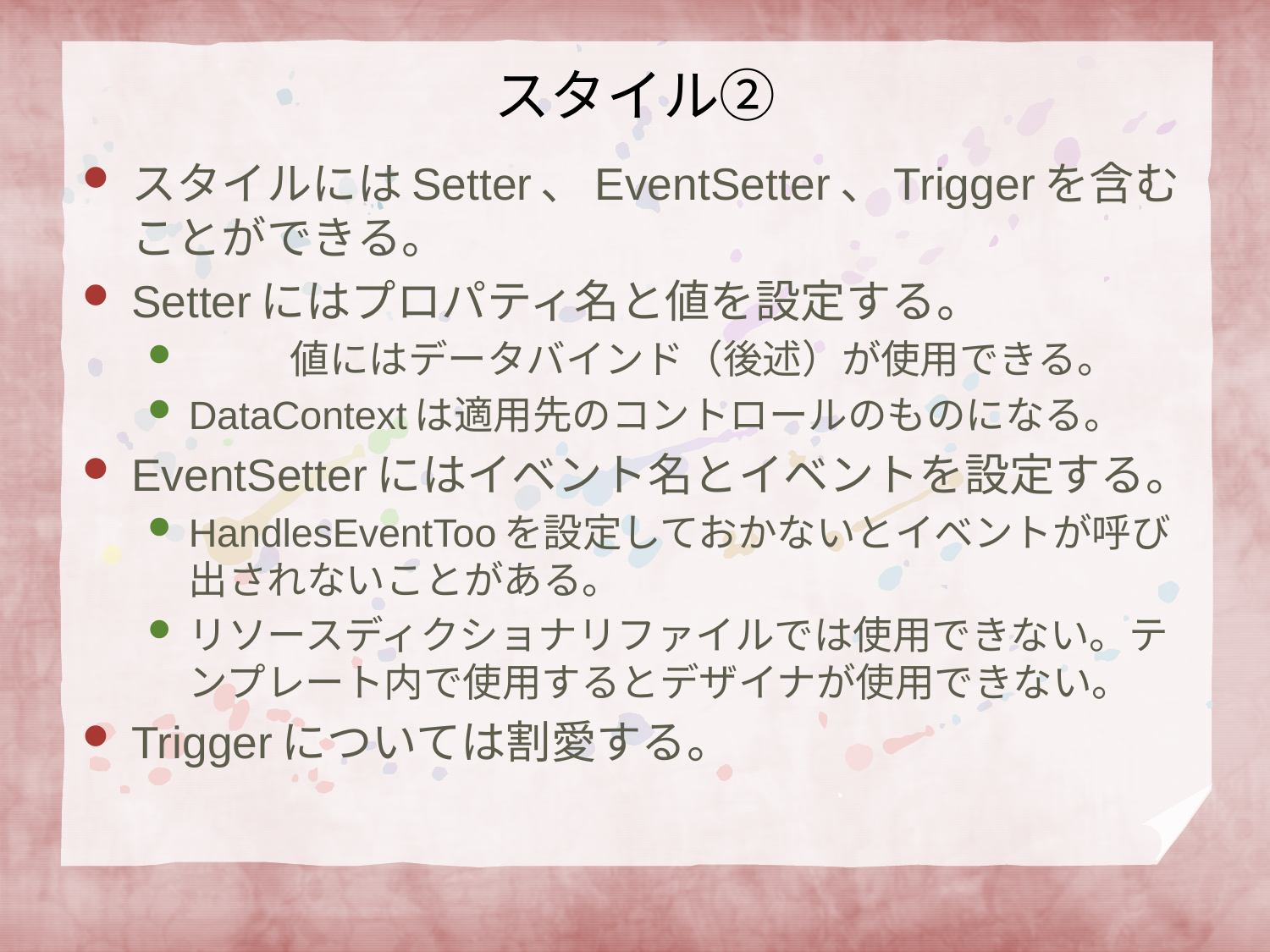

# スタイル②
スタイルにはSetter、EventSetter、Triggerを含むことができる。
Setterにはプロパティ名と値を設定する。
	値にはデータバインド（後述）が使用できる。
DataContextは適用先のコントロールのものになる。
EventSetterにはイベント名とイベントを設定する。
HandlesEventTooを設定しておかないとイベントが呼び出されないことがある。
リソースディクショナリファイルでは使用できない。テンプレート内で使用するとデザイナが使用できない。
Triggerについては割愛する。